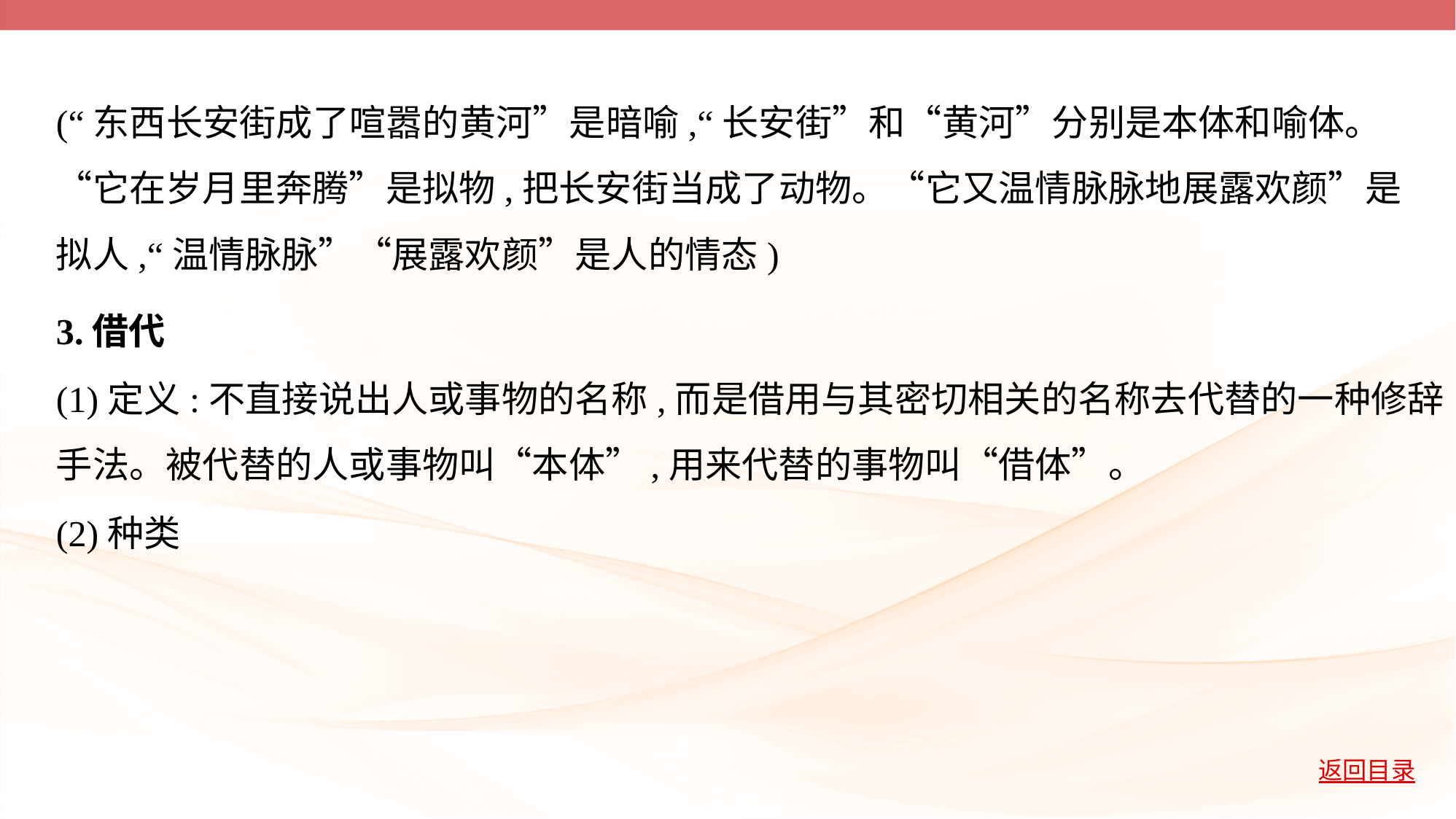

(“东西长安街成了喧嚣的黄河”是暗喻,“长安街”和“黄河”分别是本体和喻体。
“它在岁月里奔腾”是拟物,把长安街当成了动物。“它又温情脉脉地展露欢颜”是
拟人,“温情脉脉”“展露欢颜”是人的情态)
3.借代
(1)定义:不直接说出人或事物的名称,而是借用与其密切相关的名称去代替的一种修辞
手法。被代替的人或事物叫“本体”,用来代替的事物叫“借体”。
(2)种类